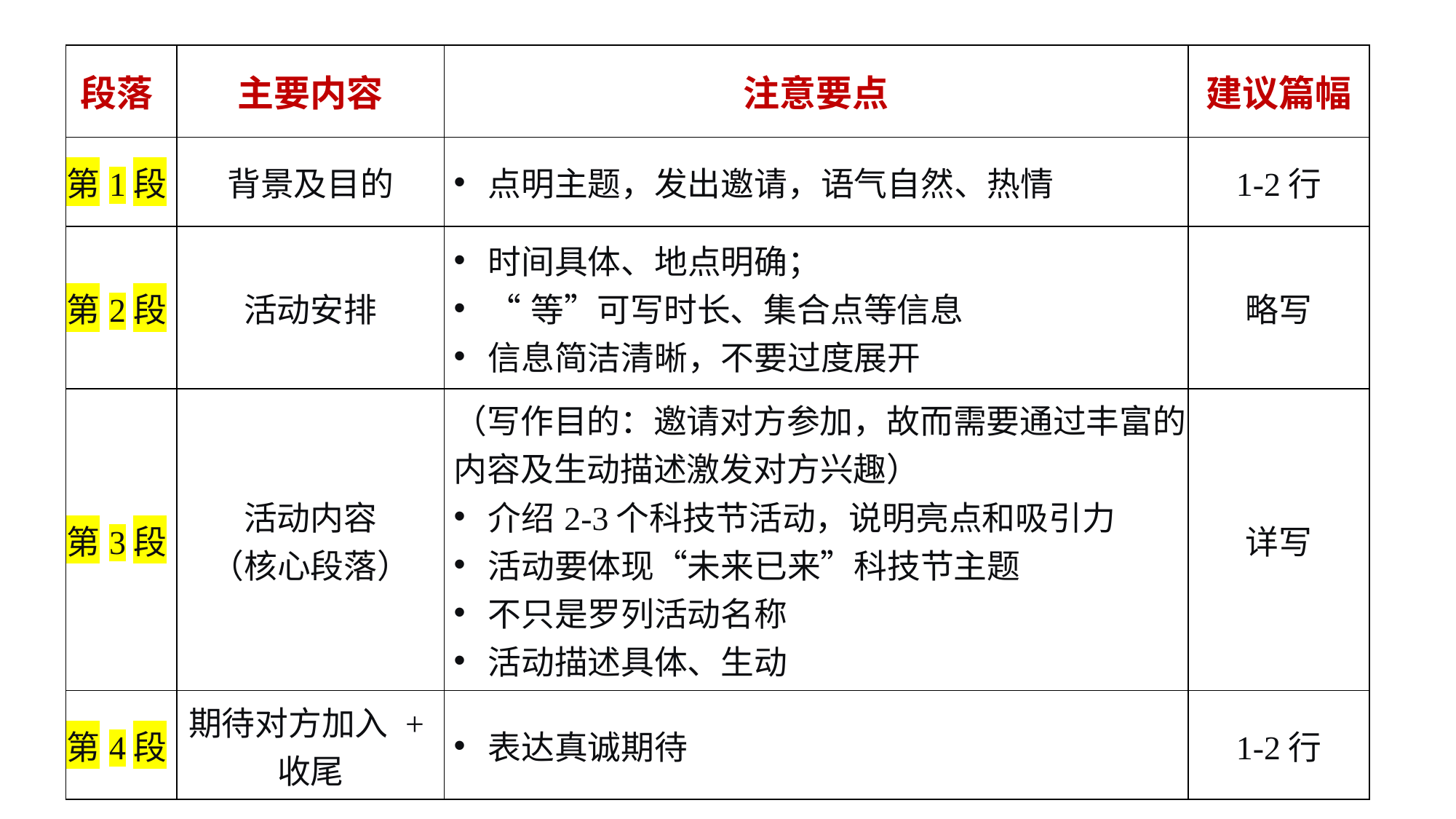

| 段落 | 主要内容 | 注意要点 | 建议篇幅 |
| --- | --- | --- | --- |
| 第1段 | 背景及目的 | 点明主题，发出邀请，语气自然、热情 | 1-2行 |
| 第2段 | 活动安排 | 时间具体、地点明确； “等”可写时长、集合点等信息 信息简洁清晰，不要过度展开 | 略写 |
| 第3段 | 活动内容 （核心段落） | （写作目的：邀请对方参加，故而需要通过丰富的内容及生动描述激发对方兴趣） 介绍2-3个科技节活动，说明亮点和吸引力 活动要体现“未来已来”科技节主题 不只是罗列活动名称 活动描述具体、生动 | 详写 |
| 第4段 | 期待对方加入 + 收尾 | 表达真诚期待 | 1-2行 |